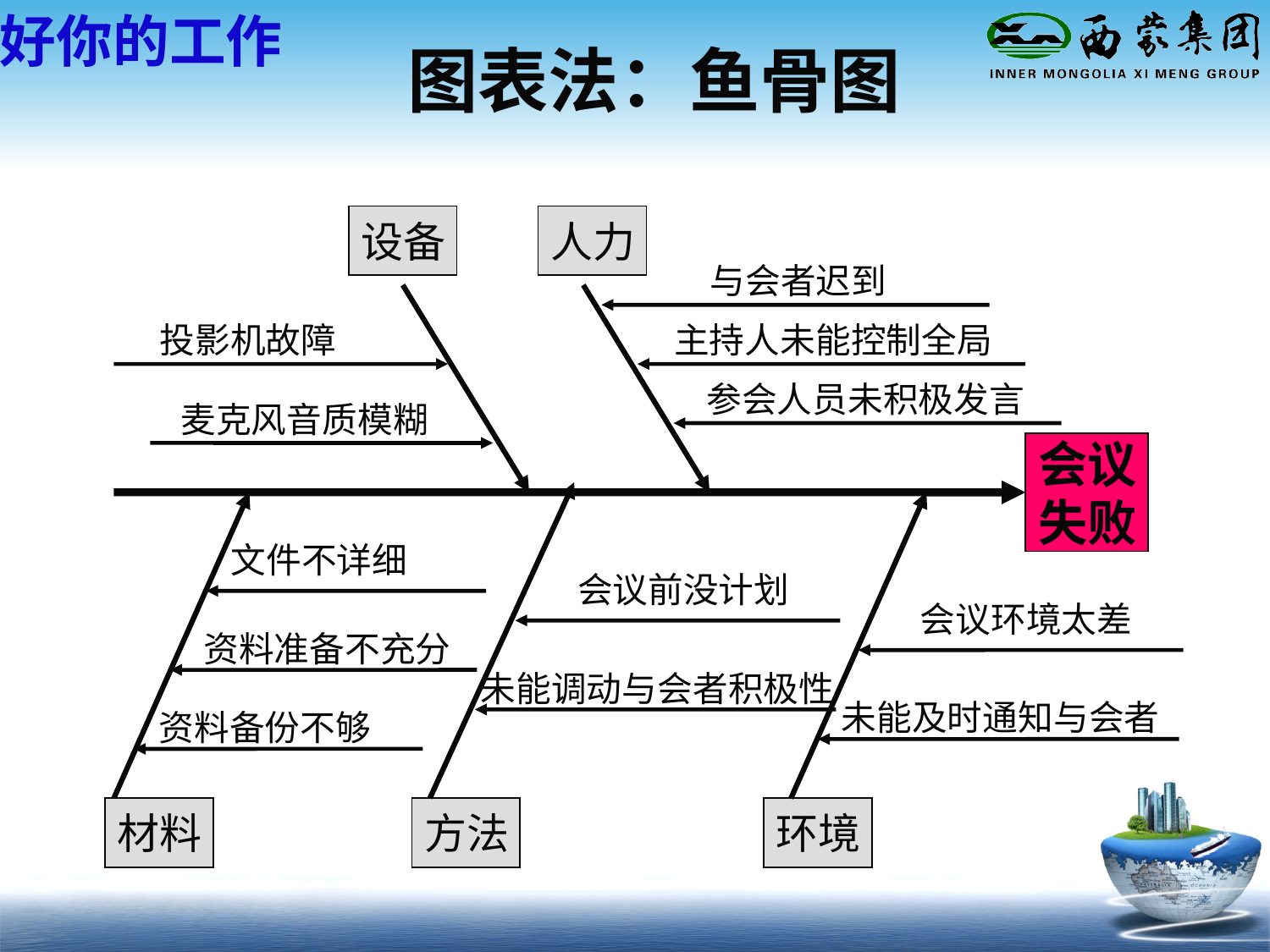

做好你的工作
图表法：鱼骨图
设备
人力
与会者迟到

投影机故障
主持人未能控制全局

参会人员未积极发言
麦克风音质模糊

会议
失败

文件不详细
会议前没计划

会议环境太差
资料准备不充分

未能调动与会者积极性

未能及时通知与会者
资料备份不够

材料
方法
环境